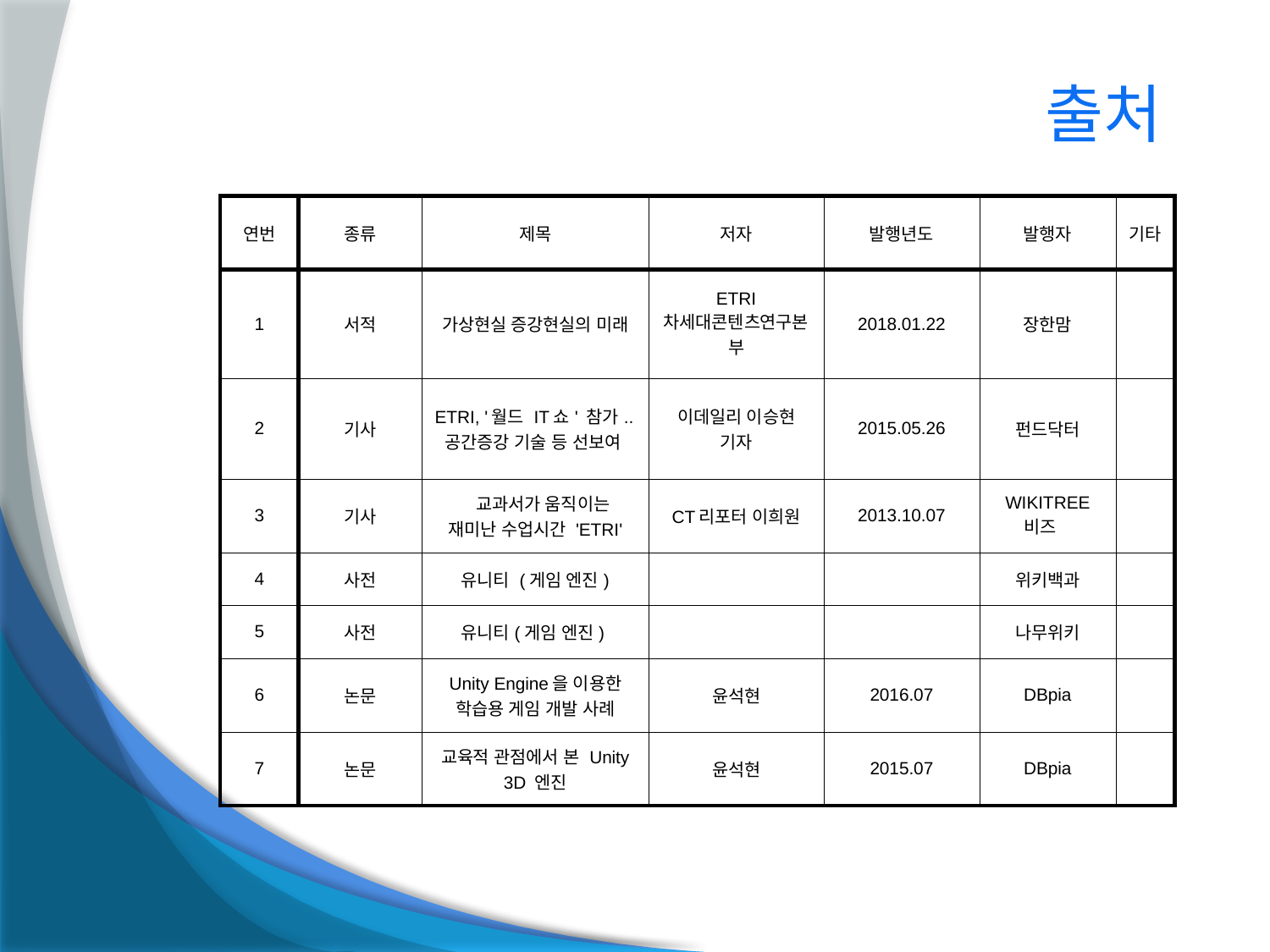

# 출처
| 연번 | 종류 | 제목 | 저자 | 발행년도 | 발행자 | 기타 |
| --- | --- | --- | --- | --- | --- | --- |
| 1 | 서적 | 가상현실 증강현실의 미래 | ETRI 차세대콘텐츠연구본부 | 2018.01.22 | 장한맘 |  |
| 2 | 기사 | ETRI, '월드 IT쇼' 참가..공간증강 기술 등 선보여 | 이데일리 이승현 기자 | 2015.05.26 | 펀드닥터 |  |
| 3 | 기사 | 교과서가 움직이는 재미난 수업시간 'ETRI' | CT리포터 이희원 | 2013.10.07 | WIKITREE 비즈 |  |
| 4 | 사전 | 유니티 (게임 엔진) |  |  | 위키백과 |  |
| 5 | 사전 | 유니티(게임 엔진) |  |  | 나무위키 |  |
| 6 | 논문 | Unity Engine을 이용한 학습용 게임 개발 사례 | 윤석현 | 2016.07 | DBpia |  |
| 7 | 논문 | 교육적 관점에서 본 Unity 3D 엔진 | 윤석현 | 2015.07 | DBpia |  |